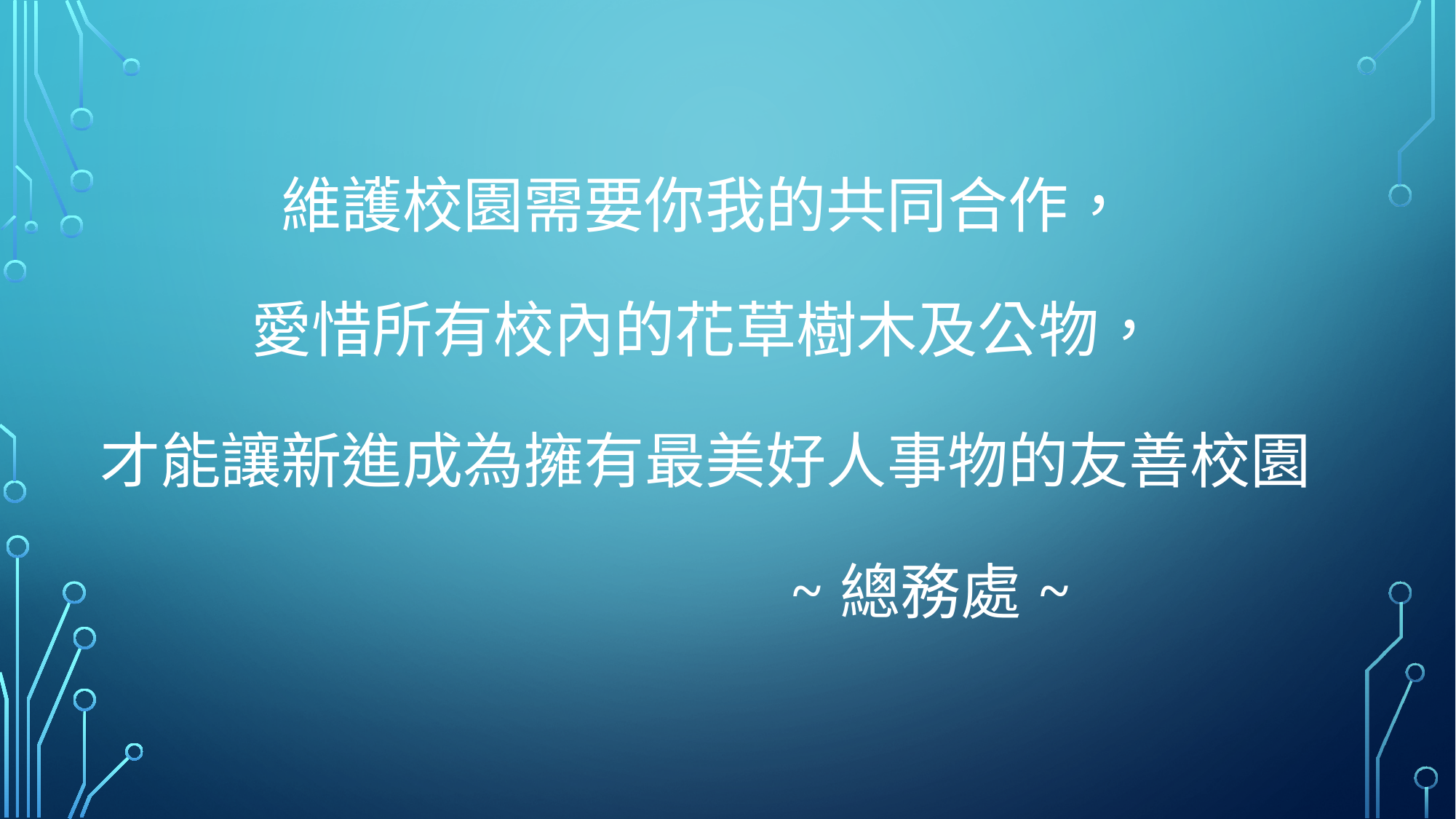

# 維護校園需要你我的共同合作， 愛惜所有校內的花草樹木及公物， 才能讓新進成為擁有最美好人事物的友善校園 ~總務處~